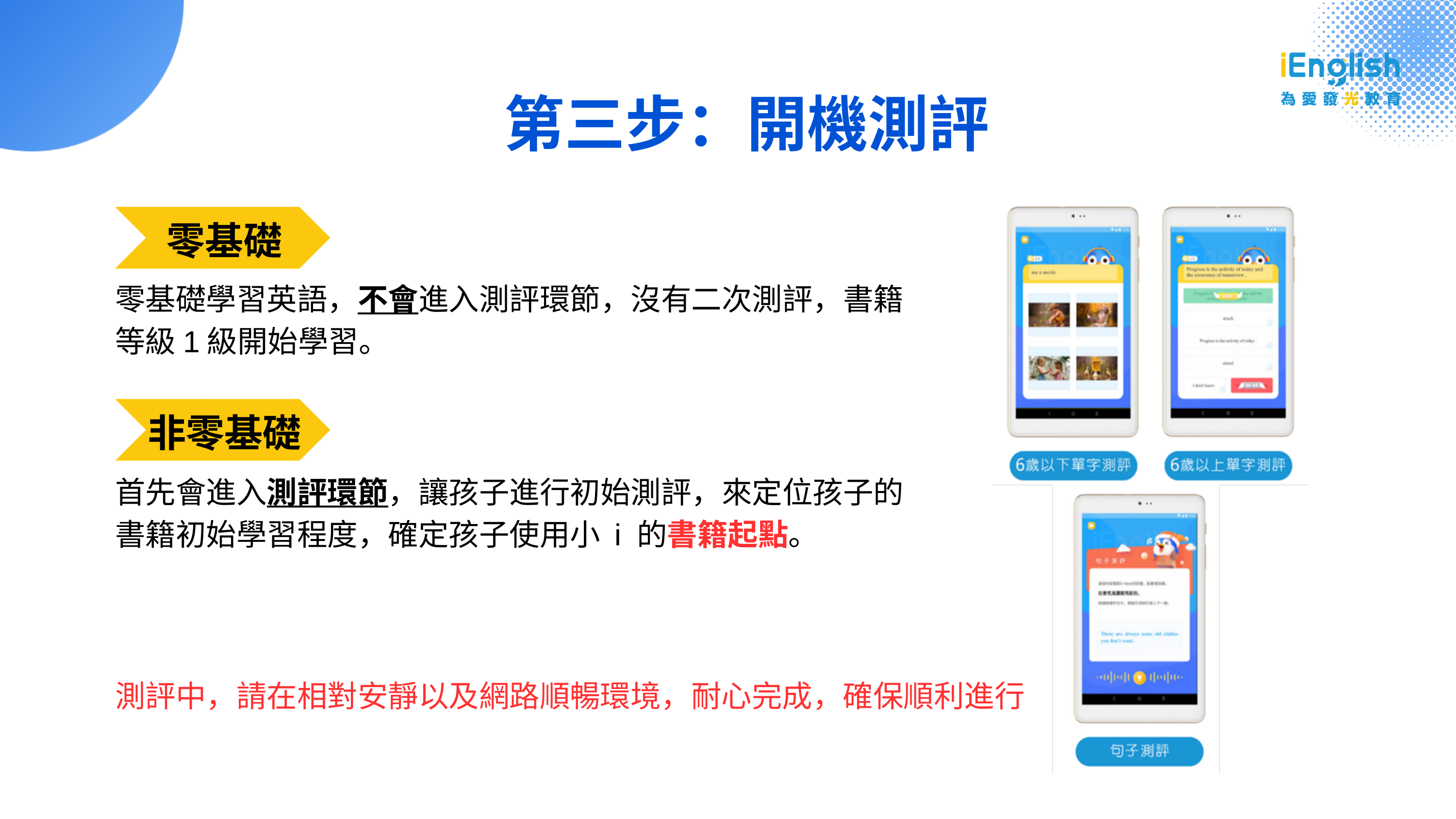

第三步：開機測評

零基礎
零基礎學習英語，不會進入測評環節，沒有二次測評，書籍等級1級開始學習。

非零基礎
首先會進入測評環節，讓孩子進行初始測評，來定位孩子的書籍初始學習程度，確定孩子使用小 i 的書籍起點。
測評中，請在相對安靜以及網路順暢環境，耐心完成，確保順利進行